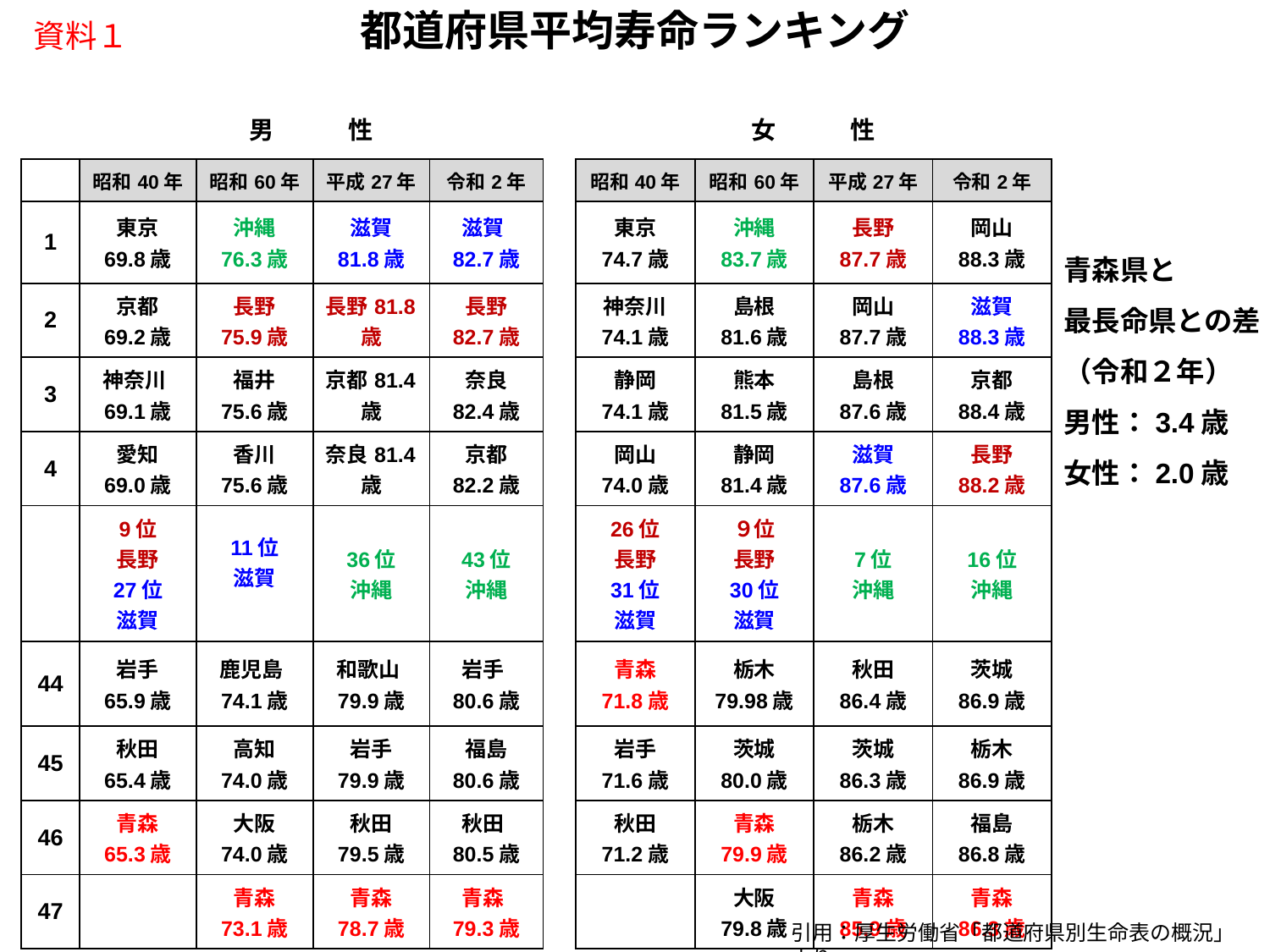

都道府県平均寿命ランキング
資料１
|  | 男　　　性 |  |  |  |  | 女　　　性 |  |  |  |
| --- | --- | --- | --- | --- | --- | --- | --- | --- | --- |
|  | 昭和40年 | 昭和60年 | 平成27年 | 令和2年 |  | 昭和40年 | 昭和60年 | 平成27年 | 令和2年 |
| 1 | 東京 69.8歳 | 沖縄 76.3歳 | 滋賀 81.8歳 | 滋賀82.7歳 |  | 東京 74.7歳 | 沖縄 83.7歳 | 長野 87.7歳 | 岡山 88.3歳 |
| 2 | 京都 69.2歳 | 長野 75.9歳 | 長野81.8歳 | 長野 82.7歳 |  | 神奈川 74.1歳 | 島根 81.6歳 | 岡山 87.7歳 | 滋賀 88.3歳 |
| 3 | 神奈川69.1歳 | 福井 75.6歳 | 京都81.4歳 | 奈良 82.4歳 |  | 静岡 74.1歳 | 熊本 81.5歳 | 島根 87.6歳 | 京都 88.4歳 |
| 4 | 愛知 69.0歳 | 香川 75.6歳 | 奈良81.4歳 | 京都 82.2歳 |  | 岡山 74.0歳 | 静岡 81.4歳 | 滋賀 87.6歳 | 長野 88.2歳 |
|  | 9位 長野 27位 滋賀 | 11位 滋賀 | 36位 沖縄 | 43位 沖縄 |  | 26位 長野 31位 滋賀 | ９位 長野 30位 滋賀 | 7位 沖縄 | 16位 沖縄 |
| 44 | 岩手 65.9歳 | 鹿児島74.1歳 | 和歌山79.9歳 | 岩手80.6歳 |  | 青森 71.8歳 | 栃木 79.98歳 | 秋田 86.4歳 | 茨城 86.9歳 |
| 45 | 秋田 65.4歳 | 高知 74.0歳 | 岩手 79.9歳 | 福島 80.6歳 |  | 岩手 71.6歳 | 茨城 80.0歳 | 茨城 86.3歳 | 栃木 86.9歳 |
| 46 | 青森 65.3歳 | 大阪 74.0歳 | 秋田 79.5歳 | 秋田80.5歳 |  | 秋田 71.2歳 | 青森 79.9歳 | 栃木 86.2歳 | 福島 86.8歳 |
| 47 |  | 青森 73.1歳 | 青森 78.7歳 | 青森79.3歳 |  |  | 大阪 79.8歳 | 青森 85.9歳 | 青森 86.3歳 |
青森県と
最長命県との差
（令和２年）
男性：3.4歳
女性：2.0歳

引用：厚生労働省「都道府県別生命表の概況」より